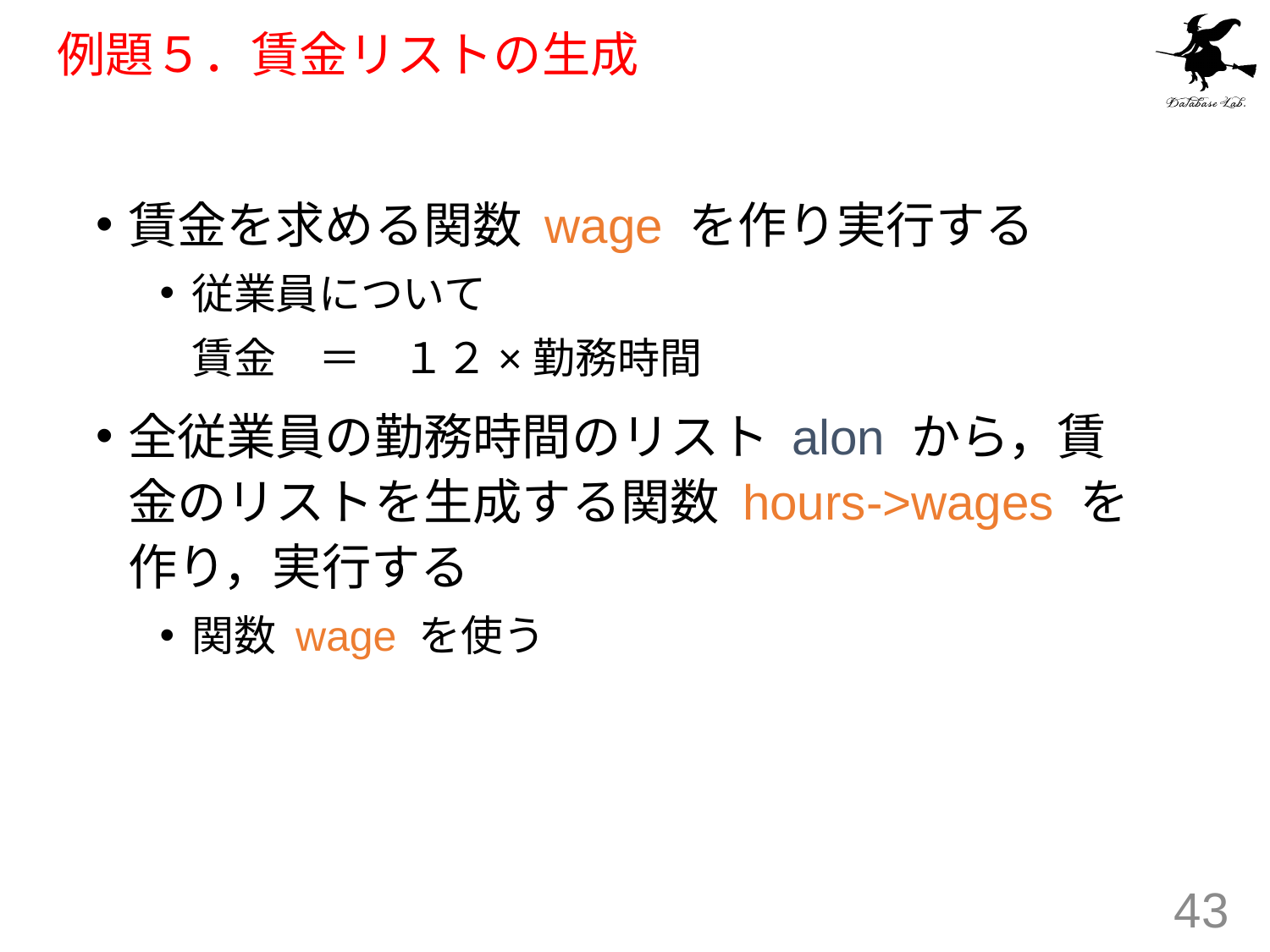

# 例題５．賃金リストの生成
賃金を求める関数 wage を作り実行する
従業員について
	賃金　＝　１２×勤務時間
全従業員の勤務時間のリスト alon から，賃金のリストを生成する関数 hours->wages を作り，実行する
関数 wage を使う
43